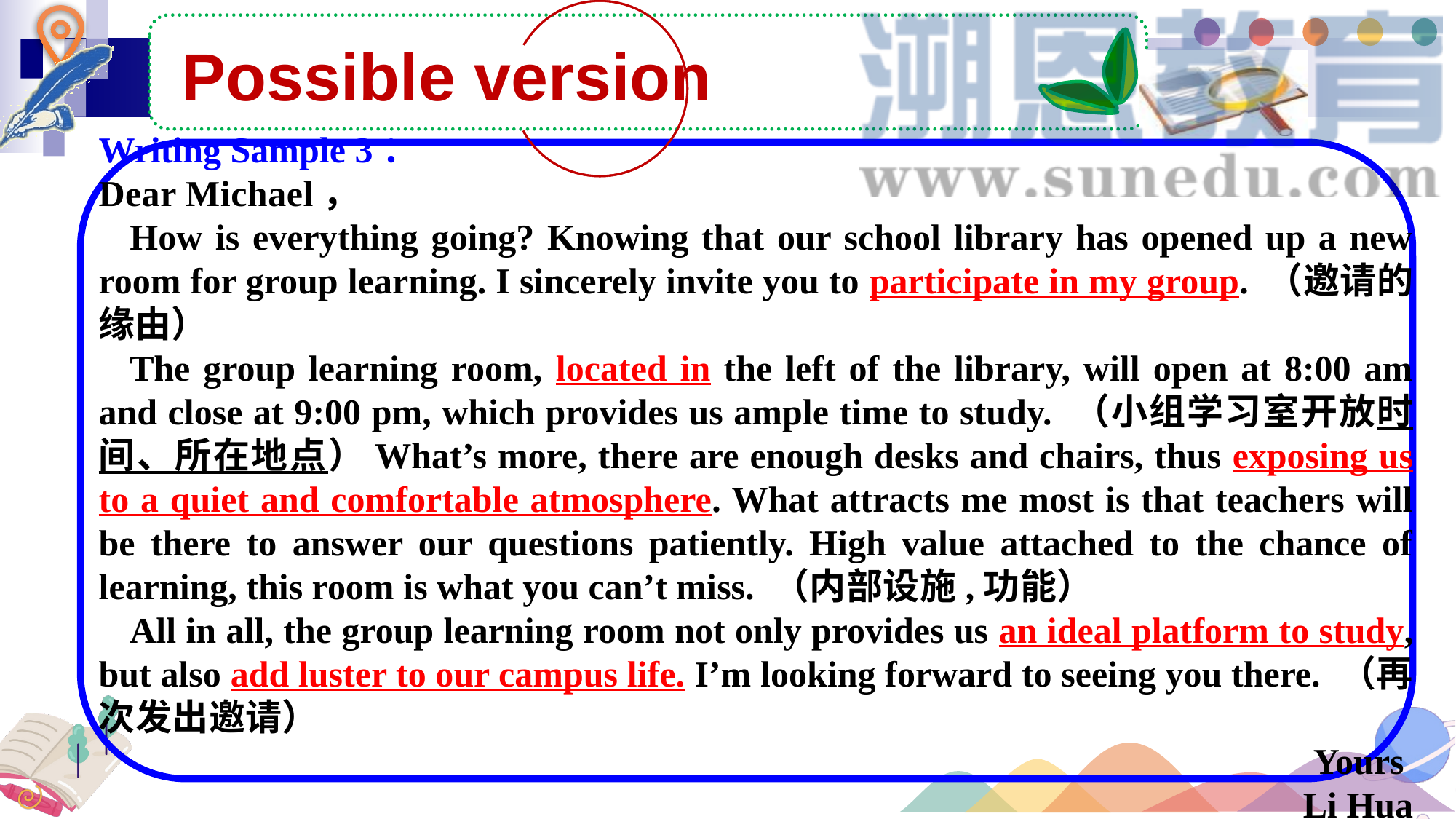

Possible version
Writing Sample 3：
Dear Michael，
How is everything going? Knowing that our school library has opened up a new room for group learning. I sincerely invite you to participate in my group. （邀请的缘由）
The group learning room, located in the left of the library, will open at 8:00 am and close at 9:00 pm, which provides us ample time to study. （小组学习室开放时间、所在地点）What’s more, there are enough desks and chairs, thus exposing us to a quiet and comfortable atmosphere. What attracts me most is that teachers will be there to answer our questions patiently. High value attached to the chance of learning, this room is what you can’t miss. （内部设施,功能）
All in all, the group learning room not only provides us an ideal platform to study, but also add luster to our campus life. I’m looking forward to seeing you there. （再次发出邀请）
Yours
Li Hua